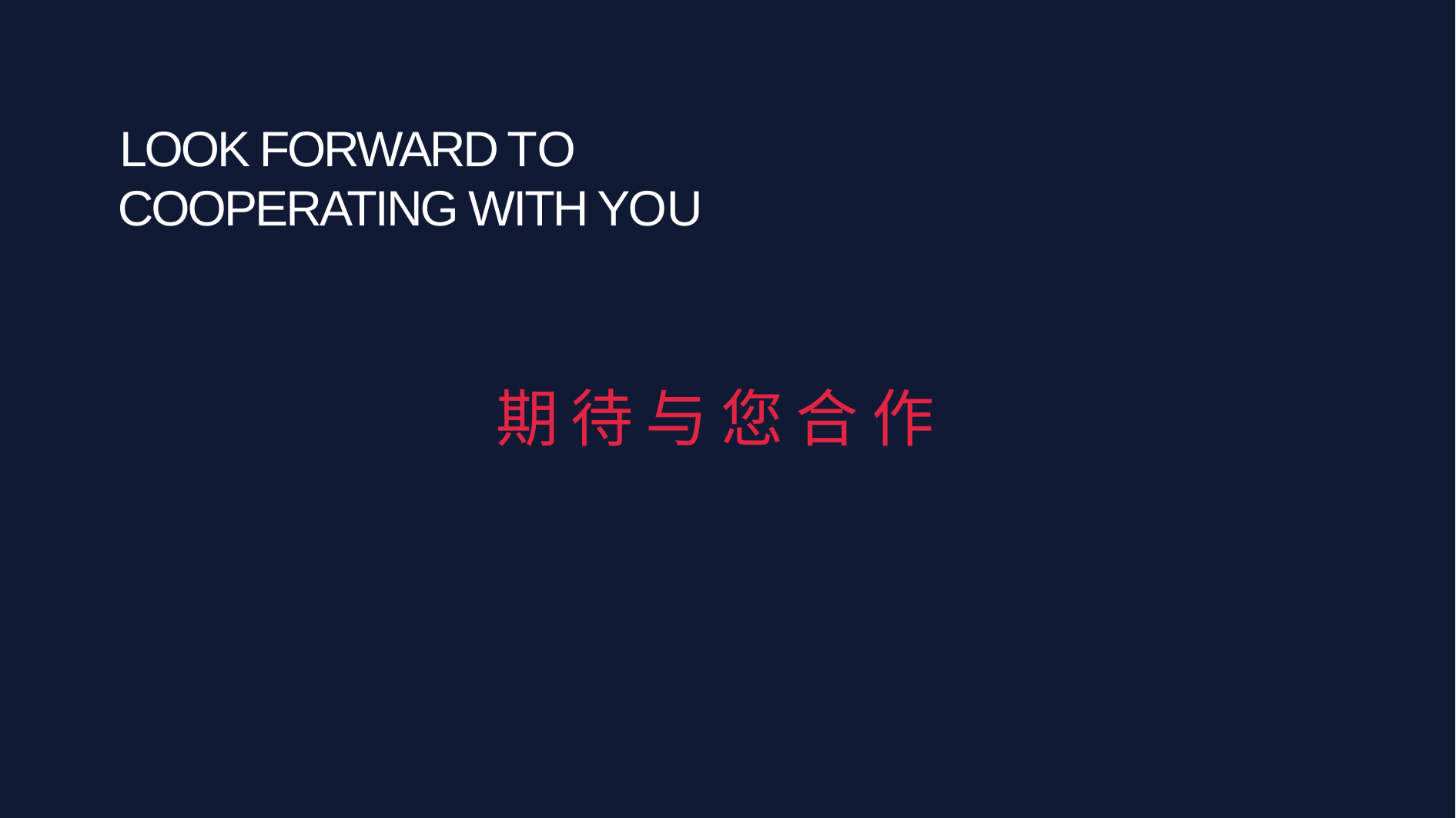

LOOK FORWARD TO
COOPERATING WITH YOU

期 待 与 您 合 作